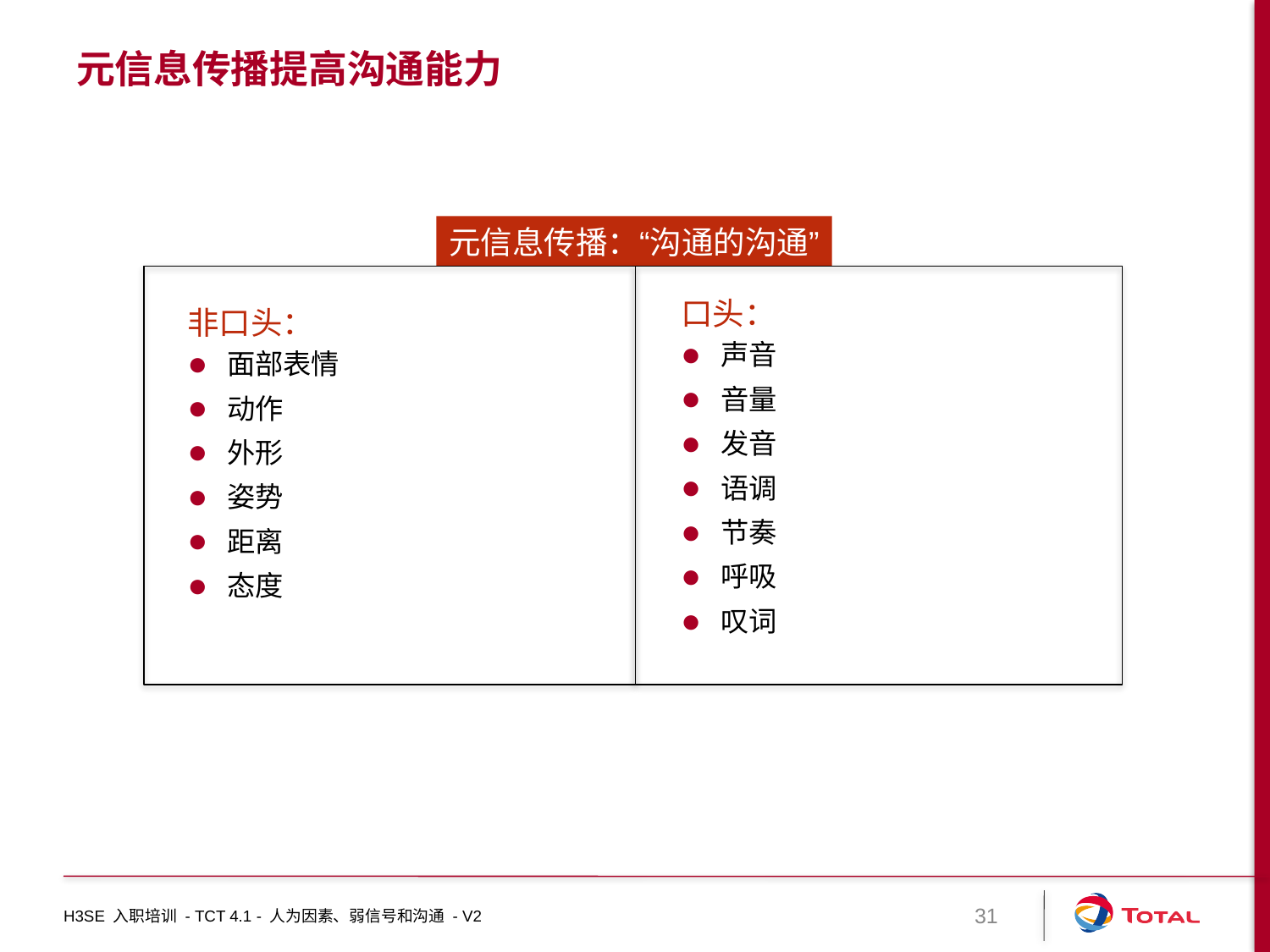

# 元信息传播提高沟通能力
元信息传播：“沟通的沟通”

口头：
声音
音量
发音
语调
节奏
呼吸
叹词
非口头：
面部表情
动作
外形
姿势
距离
态度
H3SE 入职培训 - TCT 4.1 - 人为因素、弱信号和沟通 - V2
31